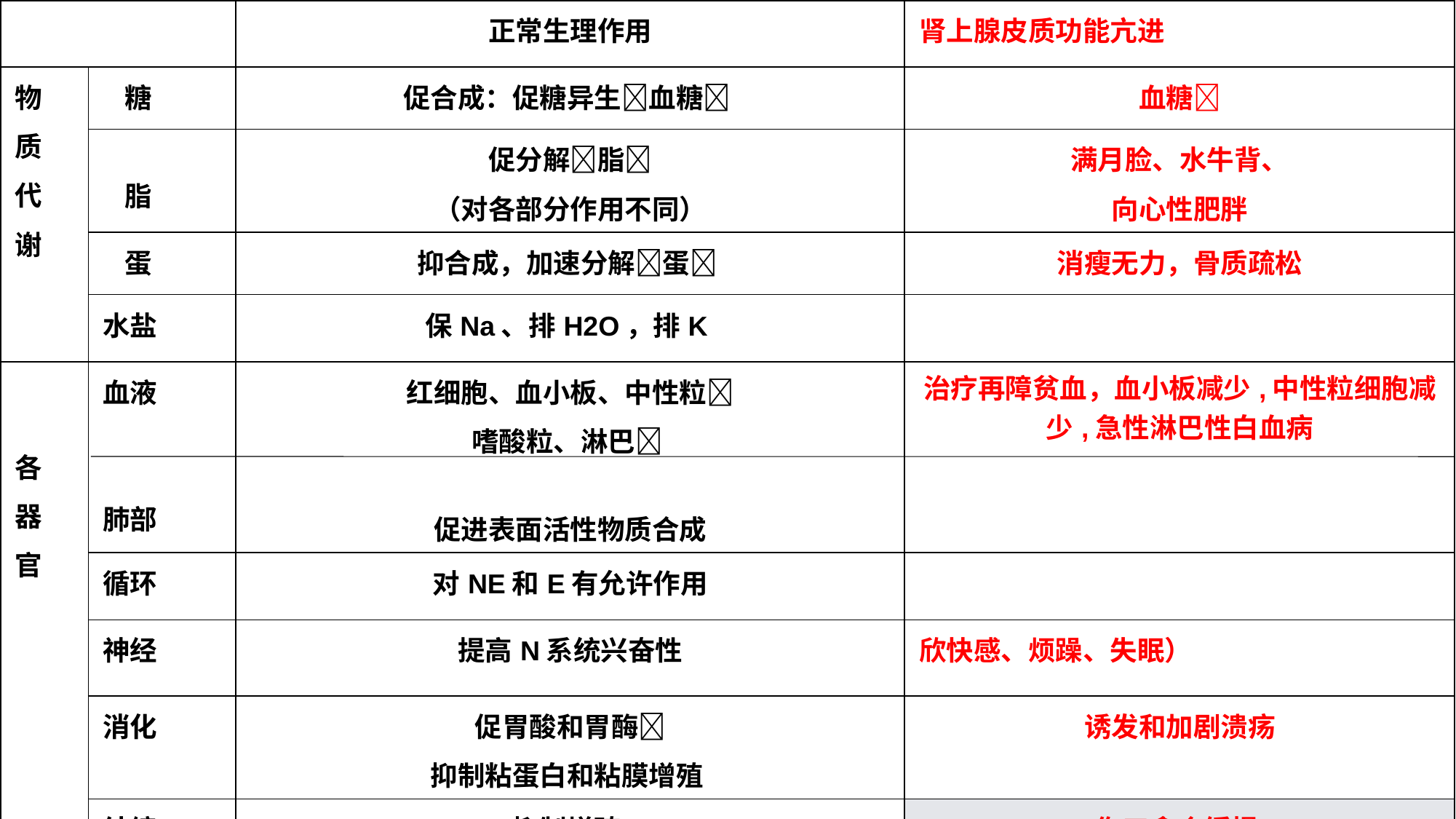

|  |  | 正常生理作用 | 肾上腺皮质功能亢进 |
| --- | --- | --- | --- |
| 物 质 代 谢 | 糖 | 促合成：促糖异生→血糖↑ | 血糖↑ |
|  | 脂 | 促分解→脂↓ （对各部分作用不同） | 满月脸、水牛背、 向心性肥胖 |
|  | 蛋 | 抑合成，加速分解→蛋↓ | 消瘦无力，骨质疏松 |
|  | 水盐 | 保Na、排H2O，排K |  |
| 各 器 官 | 血液 肺部 | 红细胞、血小板、中性粒↑ 嗜酸粒、淋巴↓ 促进表面活性物质合成 | 治疗再障贫血，血小板减少,中性粒细胞减少,急性淋巴性白血病 |
|  | 循环 | 对NE和E有允许作用 |  |
|  | 神经 | 提高N系统兴奋性 | 欣快感、烦躁、失眠） |
|  | 消化 | 促胃酸和胃酶↑ 抑制粘蛋白和粘膜增殖 | 诱发和加剧溃疡 |
|  | 结缔 | 抑制增殖 | 伤口愈合缓慢 |